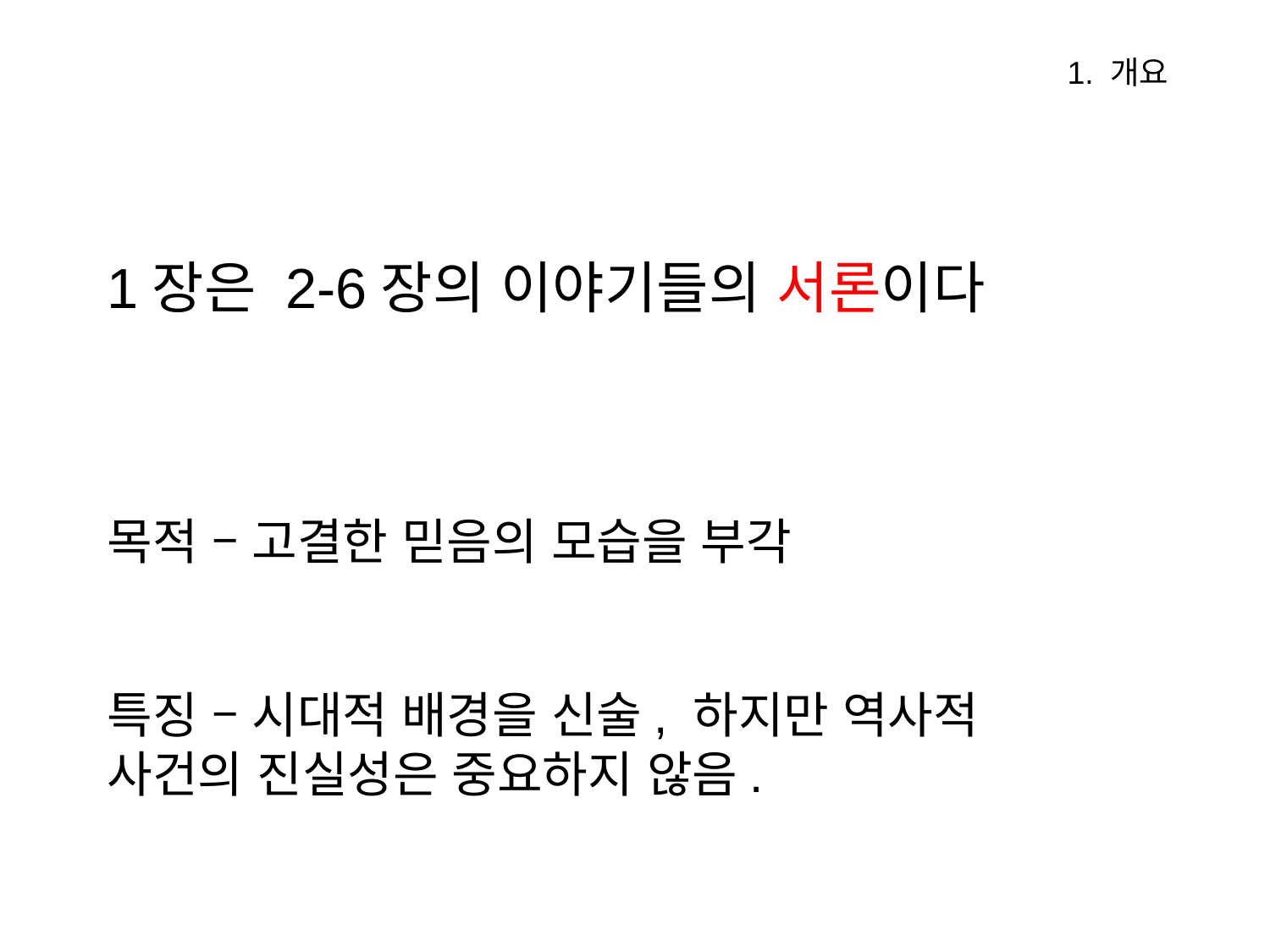

1. 개요
1장은 2-6장의 이야기들의 서론이다

목적 – 고결한 믿음의 모습을 부각

특징 – 시대적 배경을 신술, 하지만 역사적 사건의 진실성은 중요하지 않음.